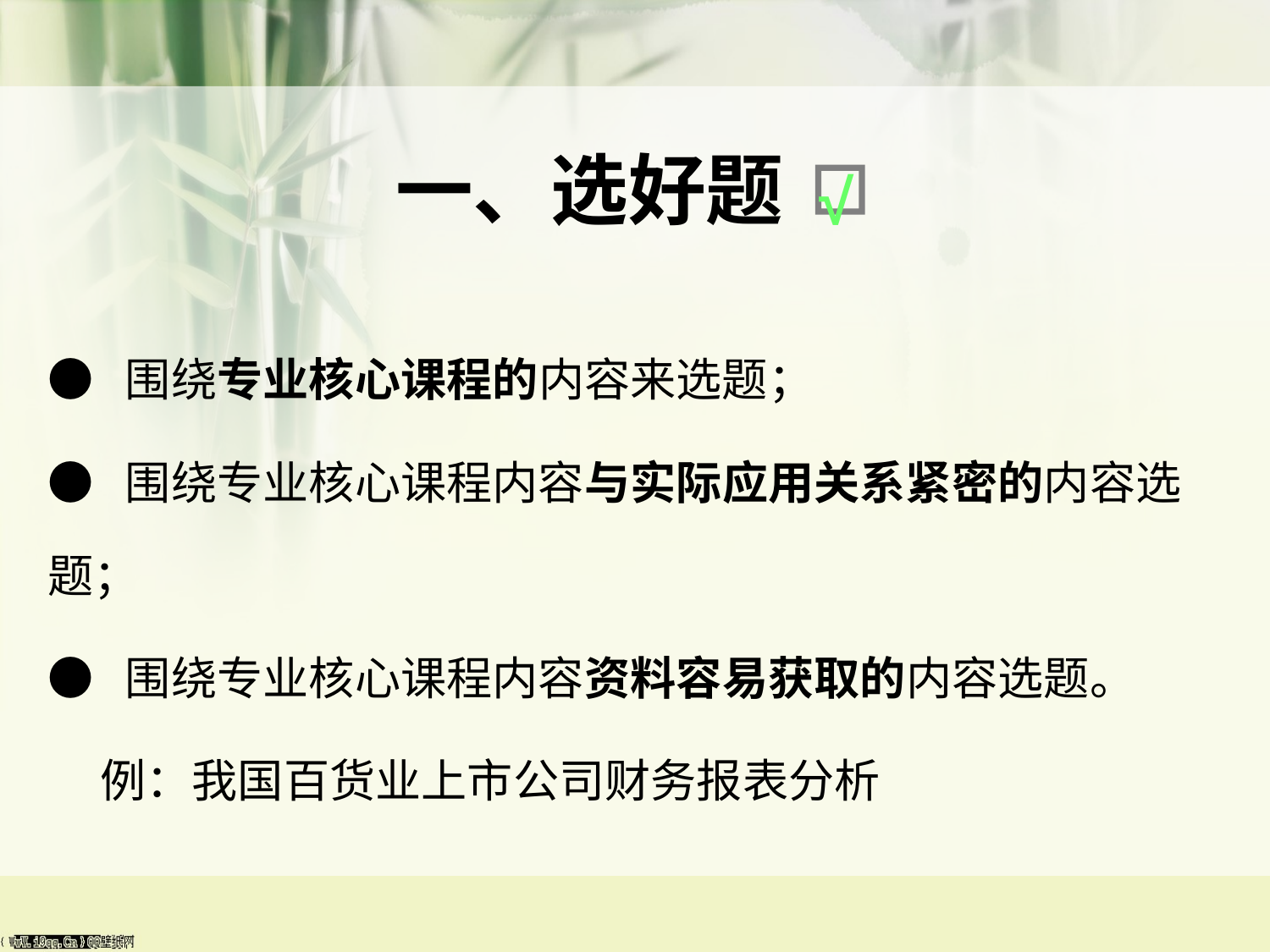

# 一、选好题
√

●  围绕专业核心课程的内容来选题；
●  围绕专业核心课程内容与实际应用关系紧密的内容选题；
●  围绕专业核心课程内容资料容易获取的内容选题。
    例：我国百货业上市公司财务报表分析